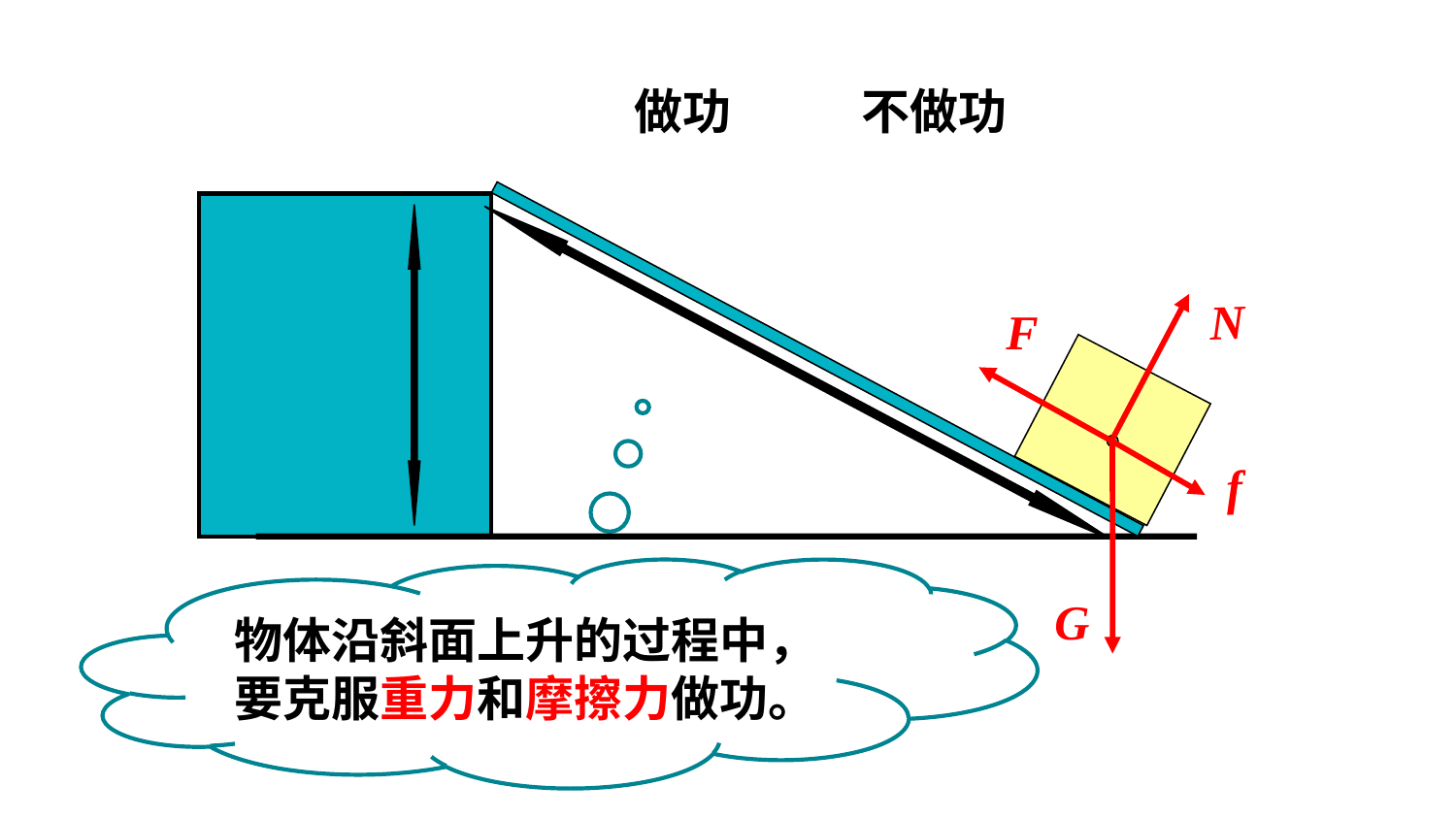

不做功
做功

N
F

G

f

物体沿斜面上升的过程中，要克服重力和摩擦力做功。